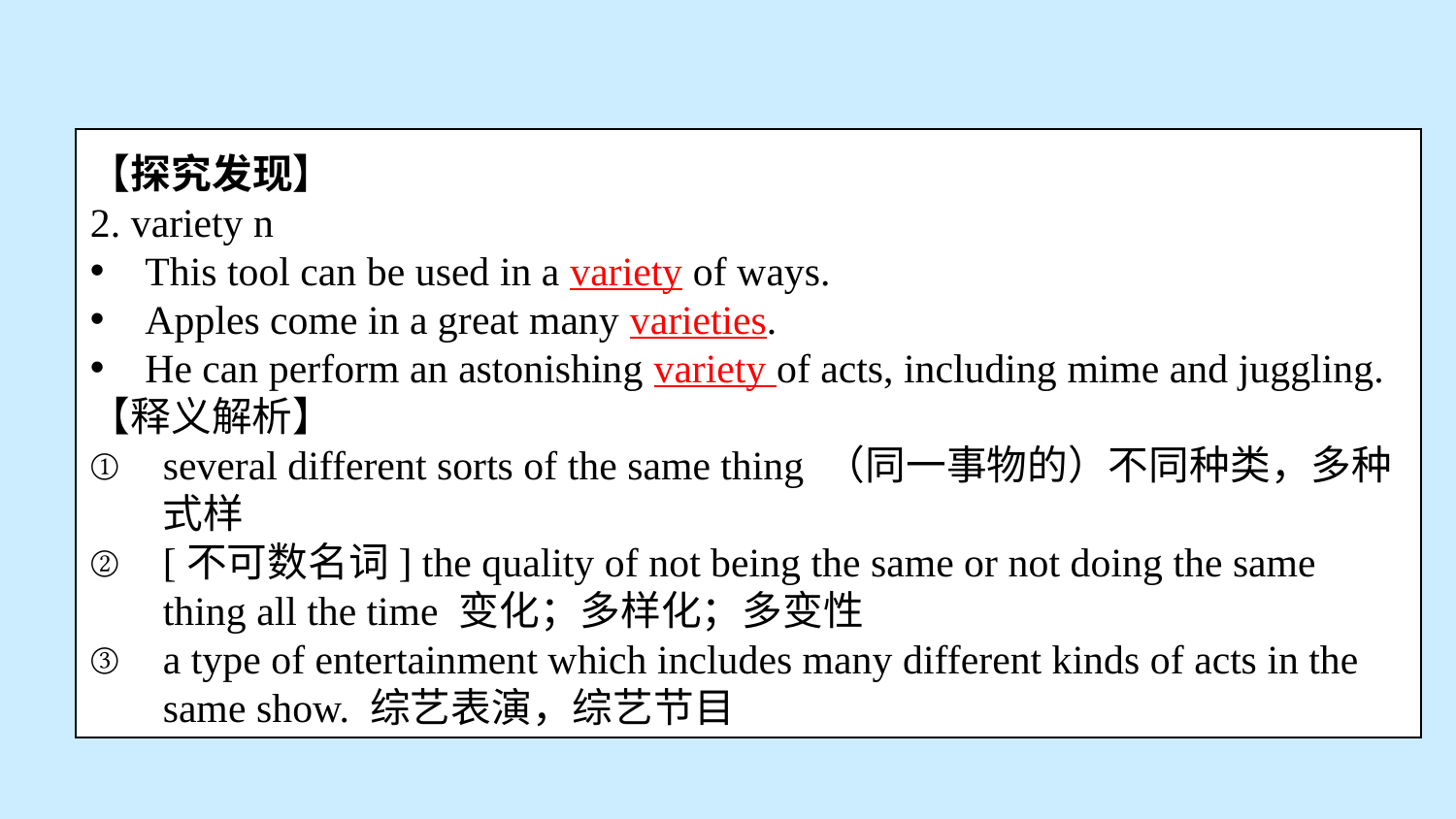

【探究发现】
2. variety n
This tool can be used in a variety of ways.
Apples come in a great many varieties.
He can perform an astonishing variety of acts, including mime and juggling.
【释义解析】
several different sorts of the same thing （同一事物的）不同种类，多种式样
[不可数名词] the quality of not being the same or not doing the same thing all the time 变化；多样化；多变性
a type of entertainment which includes many different kinds of acts in the same show. 综艺表演，综艺节目